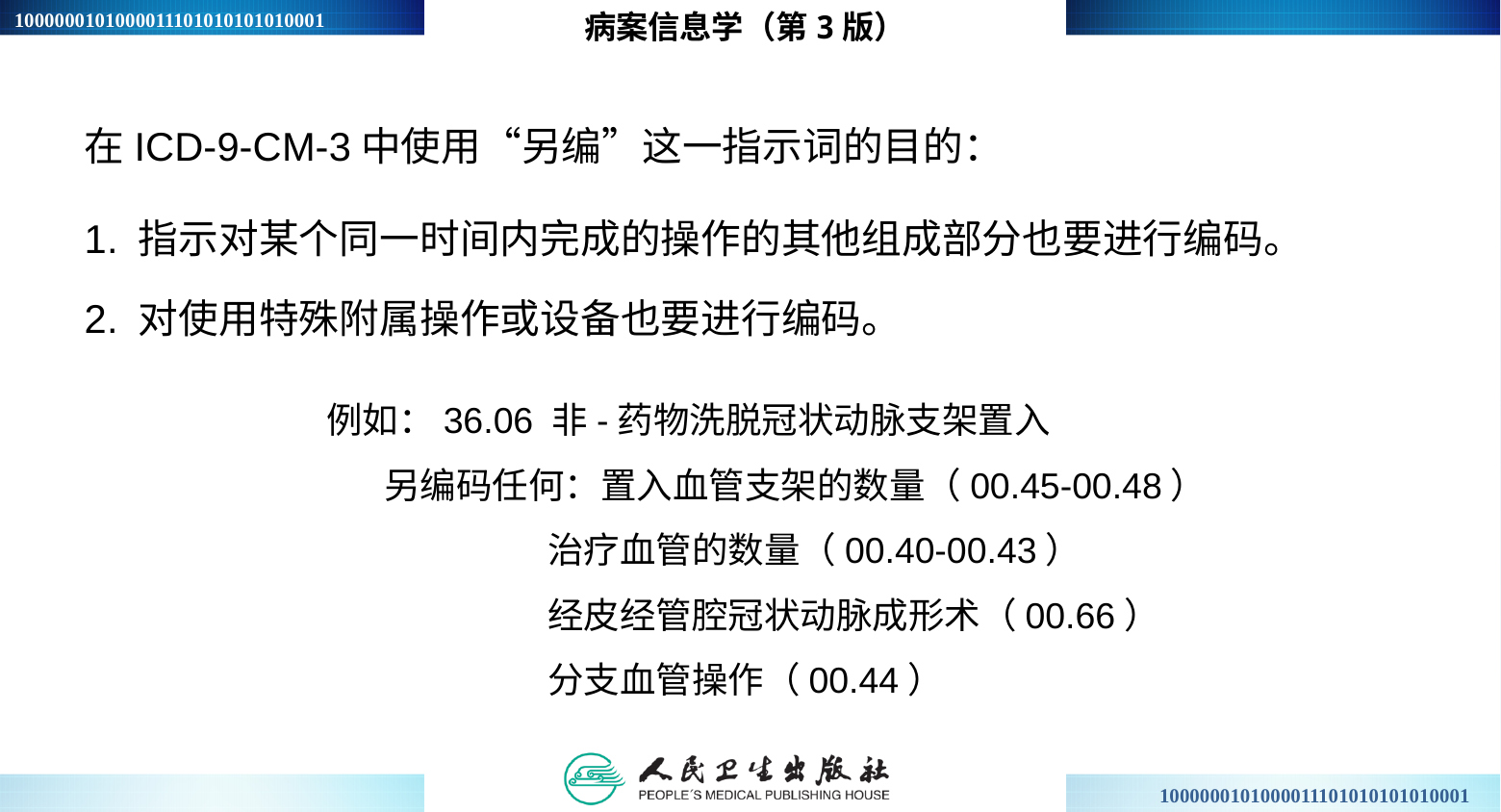

病案信息学（第3版）
在ICD-9-CM-3中使用“另编”这一指示词的目的：
1. 指示对某个同一时间内完成的操作的其他组成部分也要进行编码。
2. 对使用特殊附属操作或设备也要进行编码。
例如：36.06 非-药物洗脱冠状动脉支架置入
      另编码任何：置入血管支架的数量（00.45-00.48）
                          治疗血管的数量（00.40-00.43）
                          经皮经管腔冠状动脉成形术（00.66）
                          分支血管操作（00.44）